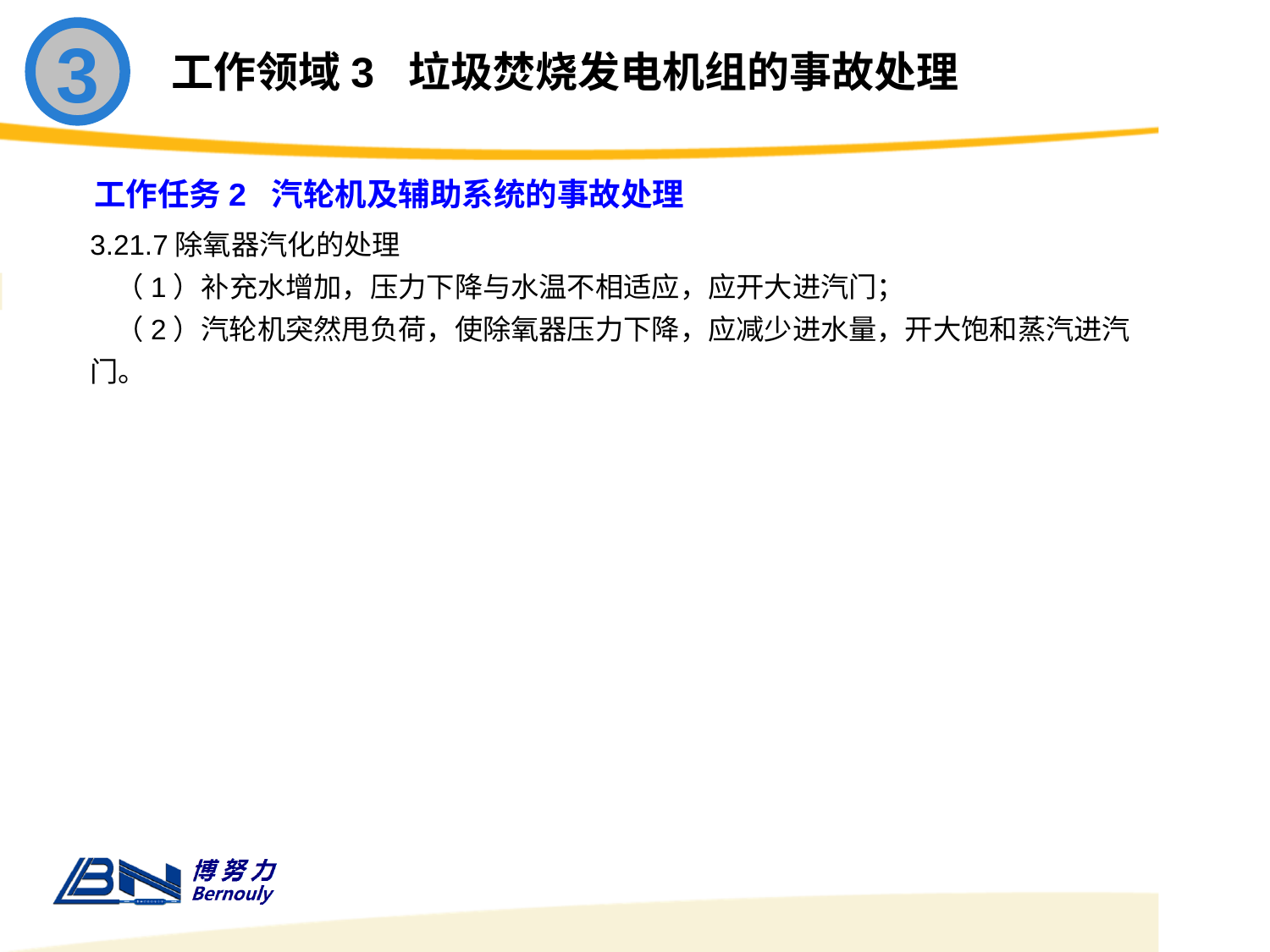

3
工作领域3  垃圾焚烧发电机组的事故处理
工作任务2  汽轮机及辅助系统的事故处理
3.21.7除氧器汽化的处理
   （1）补充水增加，压力下降与水温不相适应，应开大进汽门；
   （2）汽轮机突然甩负荷，使除氧器压力下降，应减少进水量，开大饱和蒸汽进汽门。